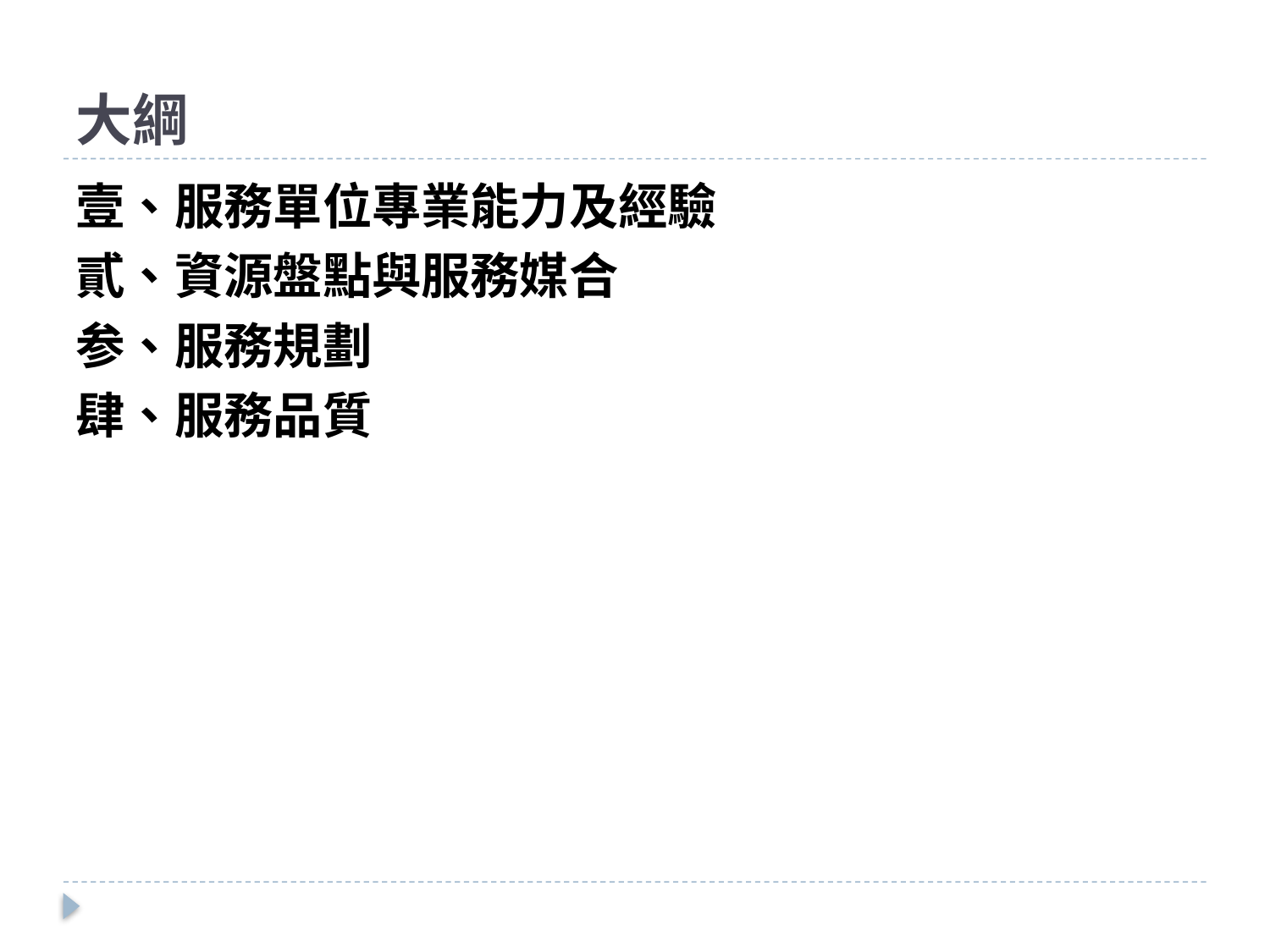

# 大綱
壹、服務單位專業能力及經驗
貳、資源盤點與服務媒合
参、服務規劃
肆、服務品質